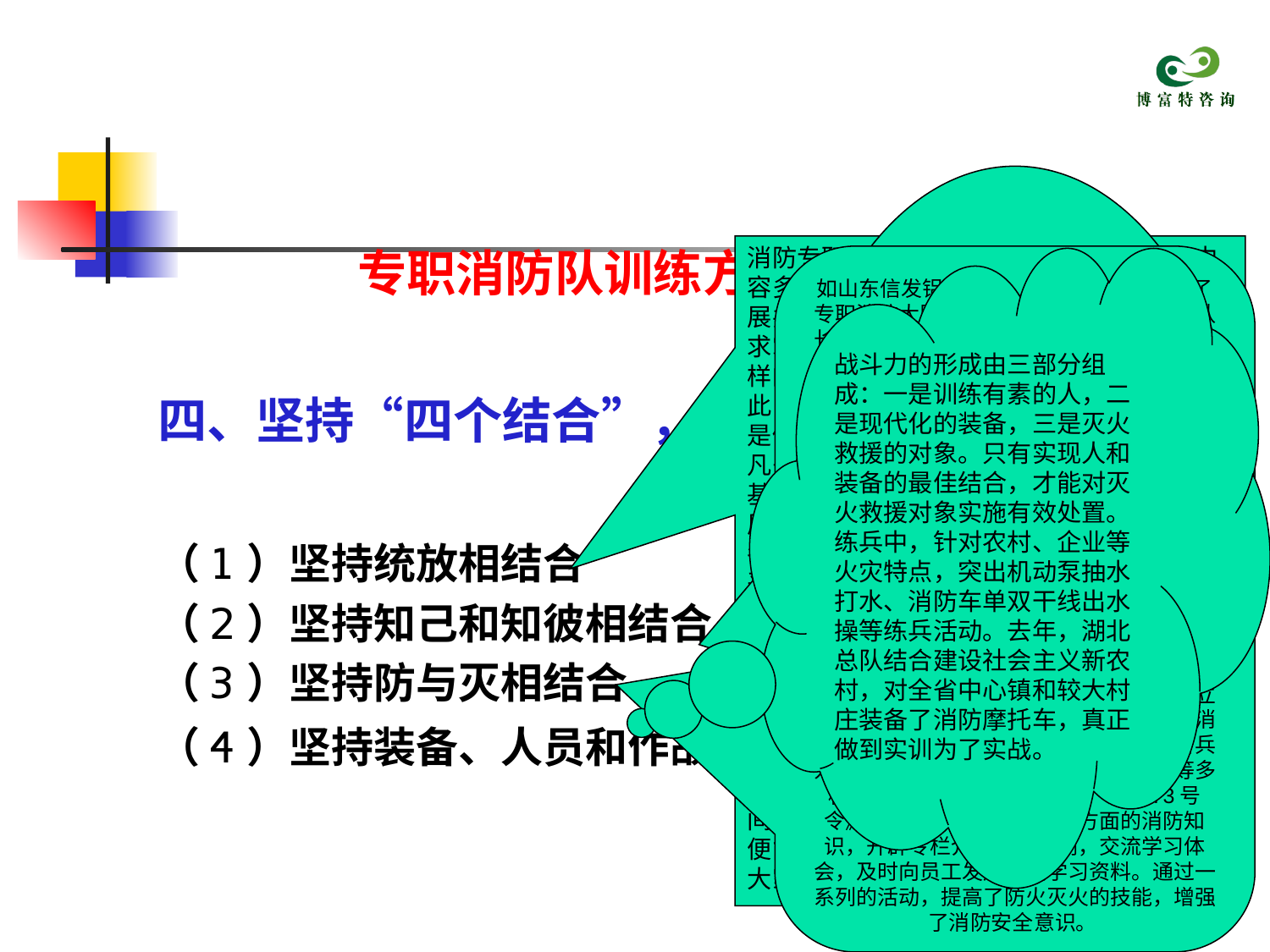

#
消防专职业务训练既要保证质量，又要提高效率。如湖北化肥厂消防队，既担负本厂的防灭火救援工作，还担负支援枝江市的防灭火救援工作。具体练兵中，他们首先对本厂辖区情况进行熟悉，特别对厂区重点部位做到底数清、情况明，同时，还对枝江市的重点企业、村庄情况进行“六熟悉”，做到知己知彼。
专职消防队训练方式方法
消防专职队伍练兵涉及人员多、岗位多、内容多，还具有“远、散、小”的特点，除开展共同及基本的训练课目外，不同的人员要求掌握的内容不完全相同，相同的人员对同样的内容掌握的标准要求也不尽一样。因此，在训练上就必须因人、因要求而定。一是做到“统”。与训练教育现役官兵一样，凡是需要大家都掌握的消防基本常识、消防基本技能、法律法规、条令条例、军事素质、体能素质、合成训练、网上训练和部队各级另有统一要求的项目及达到同样标准的采取统一部署，统一规定，统一集训，统一考核。二是做到“放”。每个专职队员首先可以选择自己岗位上的项目，通过训练考核全部达到标准后，还可以选择造应于自己岗位的其他项目进行训练。其次，可以选择合练对象，和谁搭档、和谁配合最默契、最能发挥优势由各自决定。再次，自己的训练课目成熟后，可以逐级申请考核，考核的时间，考核的项目选择也可以由自己决定。以便能够充分调动每个人的训练积极性，发挥大家的聪明才智。
战斗力的形成由三部分组成：一是训练有素的人，二是现代化的装备，三是灭火救援的对象。只有实现人和装备的最佳结合，才能对灭火救援对象实施有效处置。练兵中，针对农村、企业等火灾特点，突出机动泵抽水打水、消防车单双干线出水操等练兵活动。去年，湖北总队结合建设社会主义新农村，对全省中心镇和较大村庄装备了消防摩托车，真正做到实训为了实战。
如山东信发铝电集团，2005年公司成立了专职消防大队，由大队长、教导员、副大队长、副教导员、消防业务知识培训员、消防技能知识培训员和军事教练七人组成，下设一个专职消防中队，编配人员22名，全部由消防安保队员组成，具体承担消防中控室值班、防火巡查、消防宣传、灭火救援等工作。公司先后投资120多万元，购置消防车3部，机动泵4台，安装消火栓480个，购买灭火器800具，为安保队员配备了空气呼吸器和防化服，并购置了消防专用器材、对讲机及微机控制系统，在重点部位安装了监视器、应急照明灯和疏散指示标志等设施，夯实了消防安全工作基础。针对重点防火、厂区分散、人员较多的实际情况，公司分别制定了《安全防火规定》、《易燃物品存、运规定》、《消防工作细则》等制度，建立了培训基地，对上岗前以及在职职工进行消防教育和培训。常年聘请了消防大队的官兵为辅导员。利用录像、黑板报、宣传栏等多种形式向职工宣传《消防法》、《73号令》、《两个能力》建设等方面的消防知识，开辟专栏介绍防火案例，交流学习体会，及时向员工发放有关学习资料。通过一系列的活动，提高了防火灭火的技能，增强了消防安全意识。
四、坚持“四个结合”，追求训练的科学性。

（1）坚持统放相结合
（2）坚持知己和知彼相结合
（3）坚持防与灭相结合
（4）坚持装备、人员和作战对象相结合